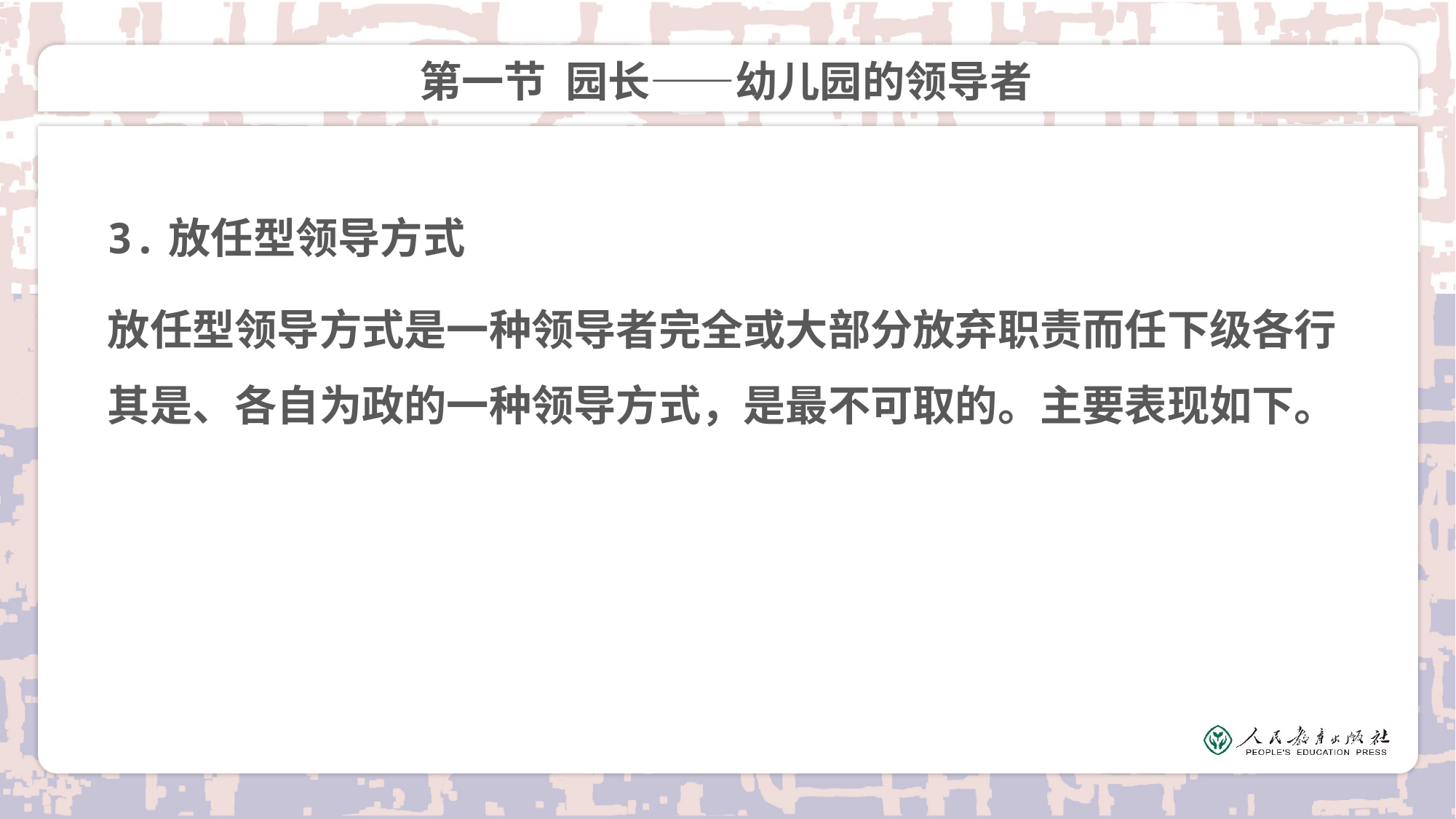

# 第一节  园长——幼儿园的领导者
3.放任型领导方式
放任型领导方式是一种领导者完全或大部分放弃职责而任下级各行其是、各自为政的一种领导方式，是最不可取的。主要表现如下。